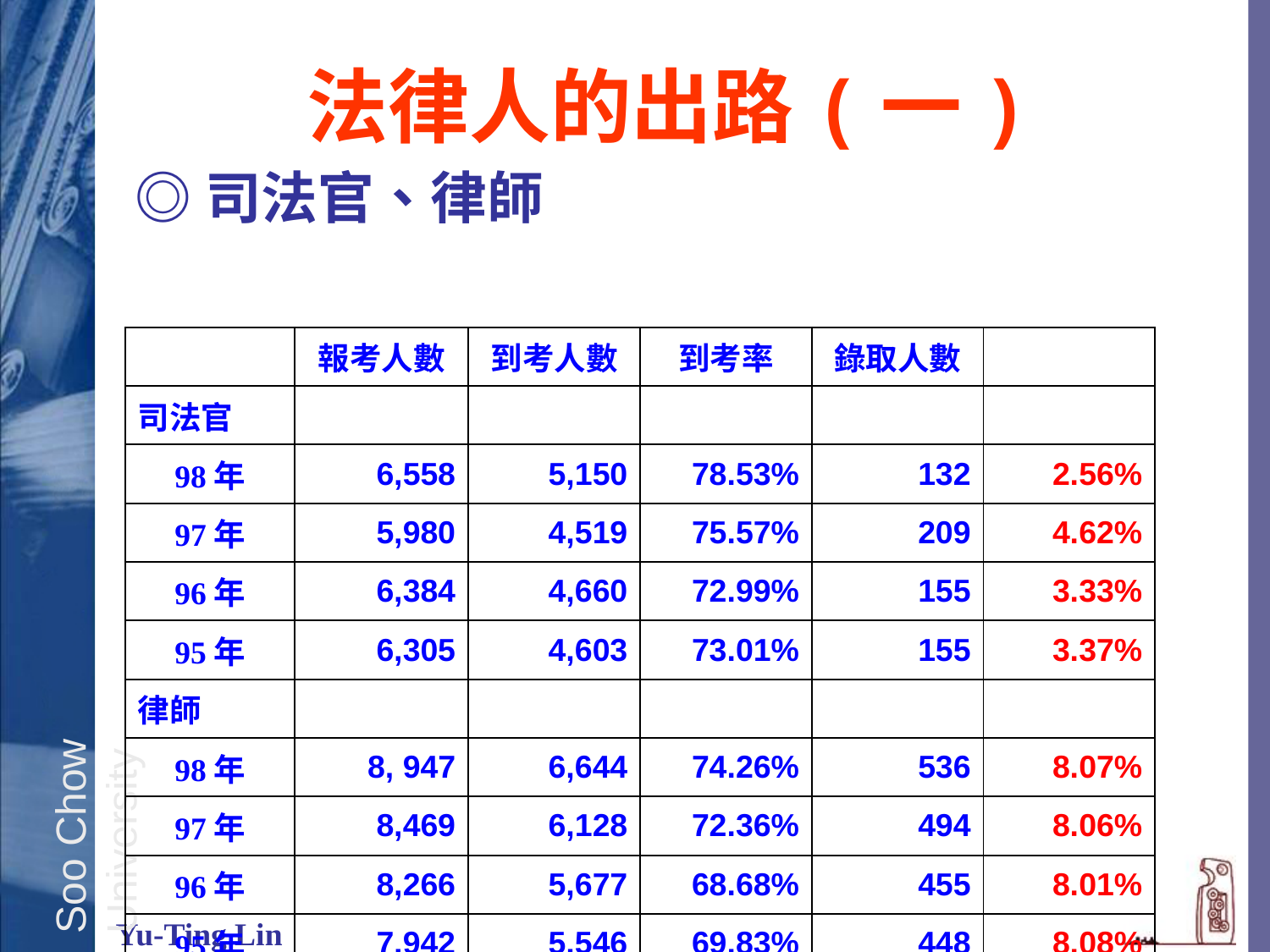

法律人的出路(一)
◎司法官、律師
|  | 報考人數 | 到考人數 | 到考率 | 錄取人數 | 錄取率 |
| --- | --- | --- | --- | --- | --- |
| 司法官 |  |  |  |  |  |
| 98年 | 6,558 | 5,150 | 78.53% | 132 | 2.56% |
| 97年 | 5,980 | 4,519 | 75.57% | 209 | 4.62% |
| 96年 | 6,384 | 4,660 | 72.99% | 155 | 3.33% |
| 95年 | 6,305 | 4,603 | 73.01% | 155 | 3.37% |
| 律師 |  |  |  |  |  |
| 98年 | 8, 947 | 6,644 | 74.26% | 536 | 8.07% |
| 97年 | 8,469 | 6,128 | 72.36% | 494 | 8.06% |
| 96年 | 8,266 | 5,677 | 68.68% | 455 | 8.01% |
| 95年 | 7,942 | 5,546 | 69.83% | 448 | 8.08% |